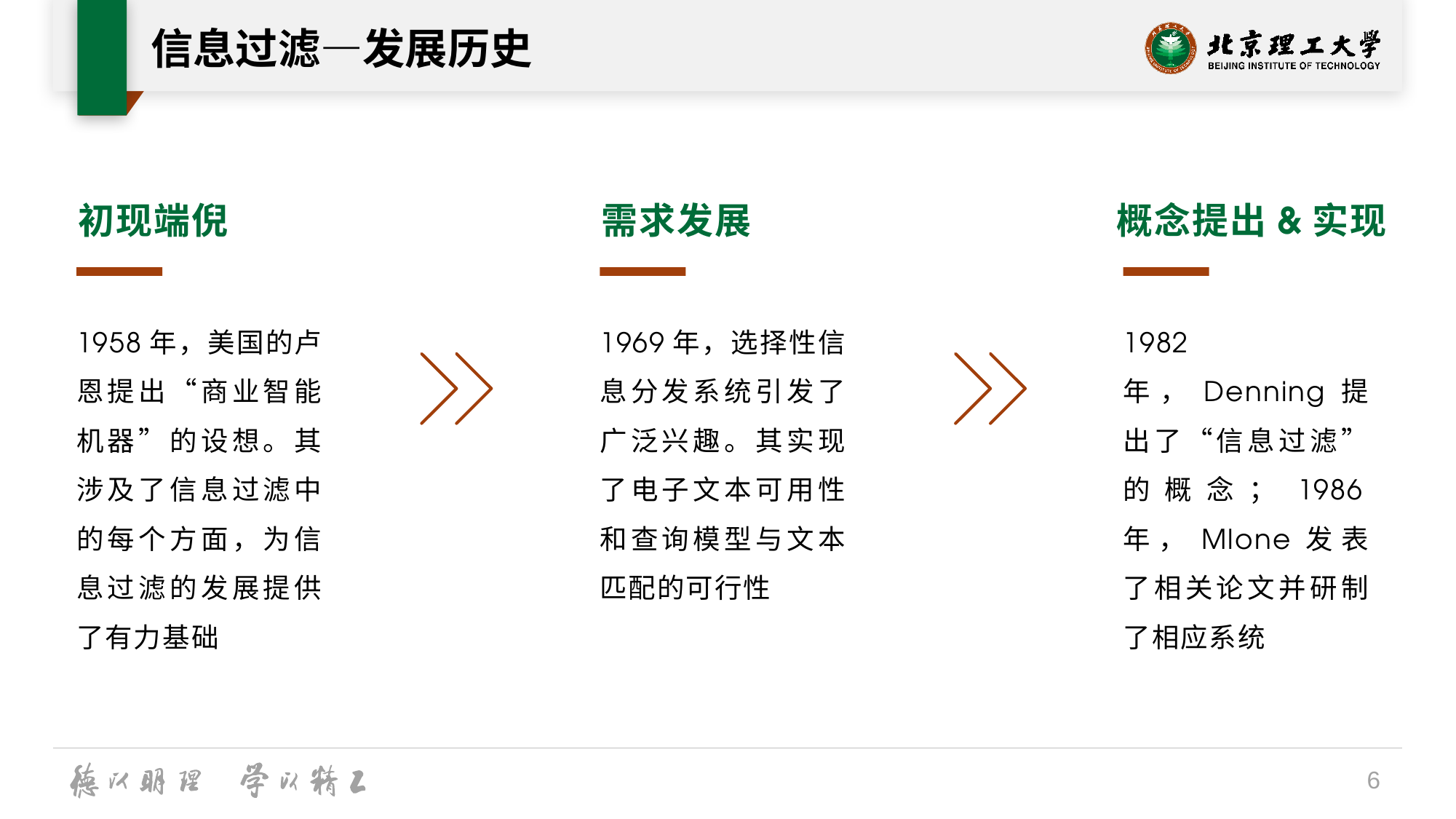

# 信息过滤—发展历史
初现端倪

1958年，美国的卢恩提出“商业智能机器”的设想。其涉及了信息过滤中的每个方面，为信息过滤的发展提供了有力基础
需求发展

1969年，选择性信息分发系统引发了广泛兴趣。其实现了电子文本可用性和查询模型与文本匹配的可行性
概念提出&实现

1982年，Denning提出了“信息过滤”的概念；1986年，Mlone发表了相关论文并研制了相应系统